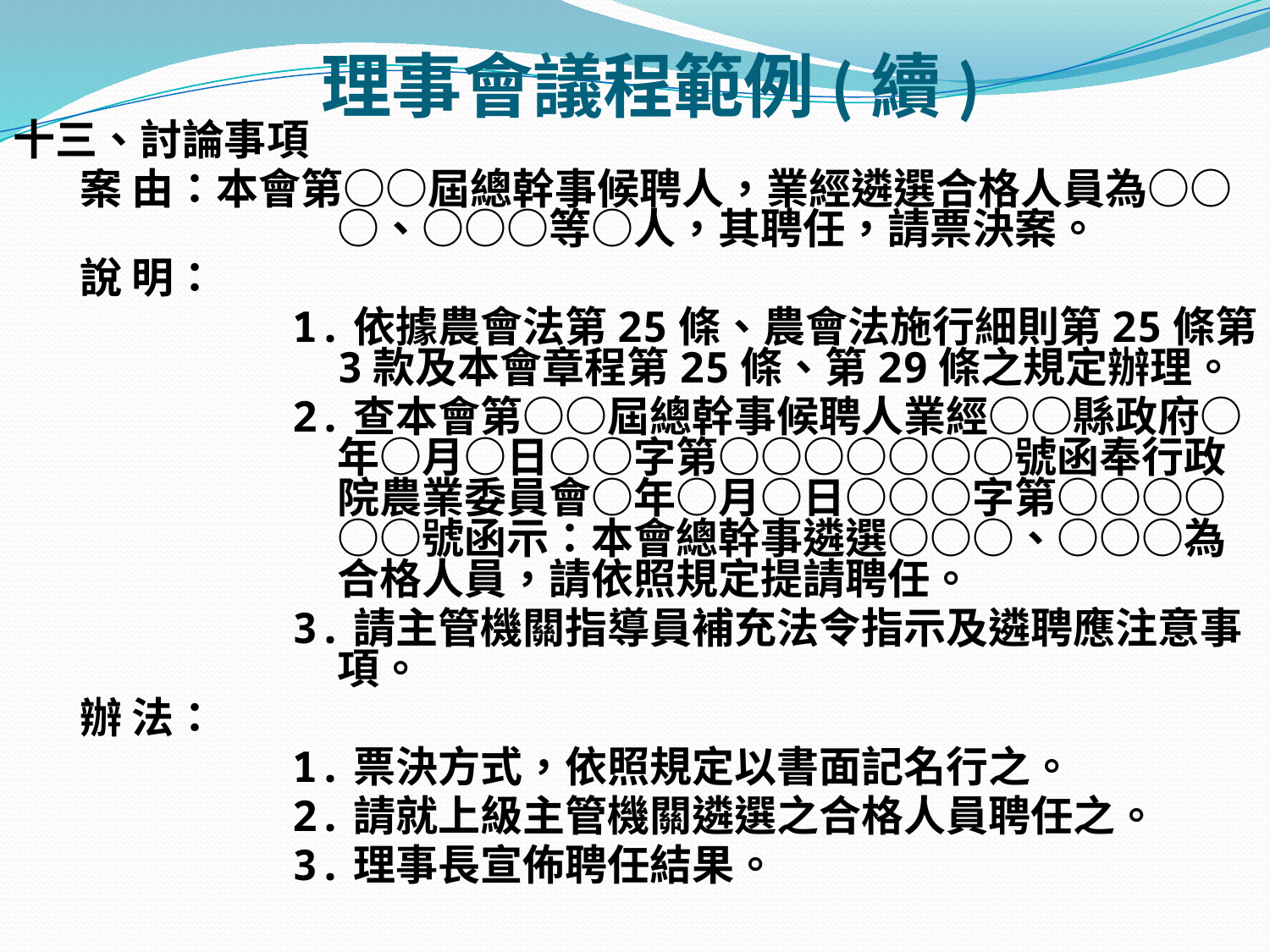

# 理事會議程範例(續)
十三、討論事項
      案 由：本會第○○屆總幹事候聘人，業經遴選合格人員為○○○、○○○等○人，其聘任，請票決案。
      說 明：
           1.依據農會法第25條、農會法施行細則第25條第3款及本會章程第25條、第29條之規定辦理。
           2.查本會第○○屆總幹事候聘人業經○○縣政府○年○月○日○○字第○○○○○○○號函奉行政院農業委員會○年○月○日○○○字第○○○○○○號函示：本會總幹事遴選○○○、○○○為合格人員，請依照規定提請聘任。
           3.請主管機關指導員補充法令指示及遴聘應注意事項。
      辦 法：
           1.票決方式，依照規定以書面記名行之。
           2.請就上級主管機關遴選之合格人員聘任之。
           3.理事長宣佈聘任結果。